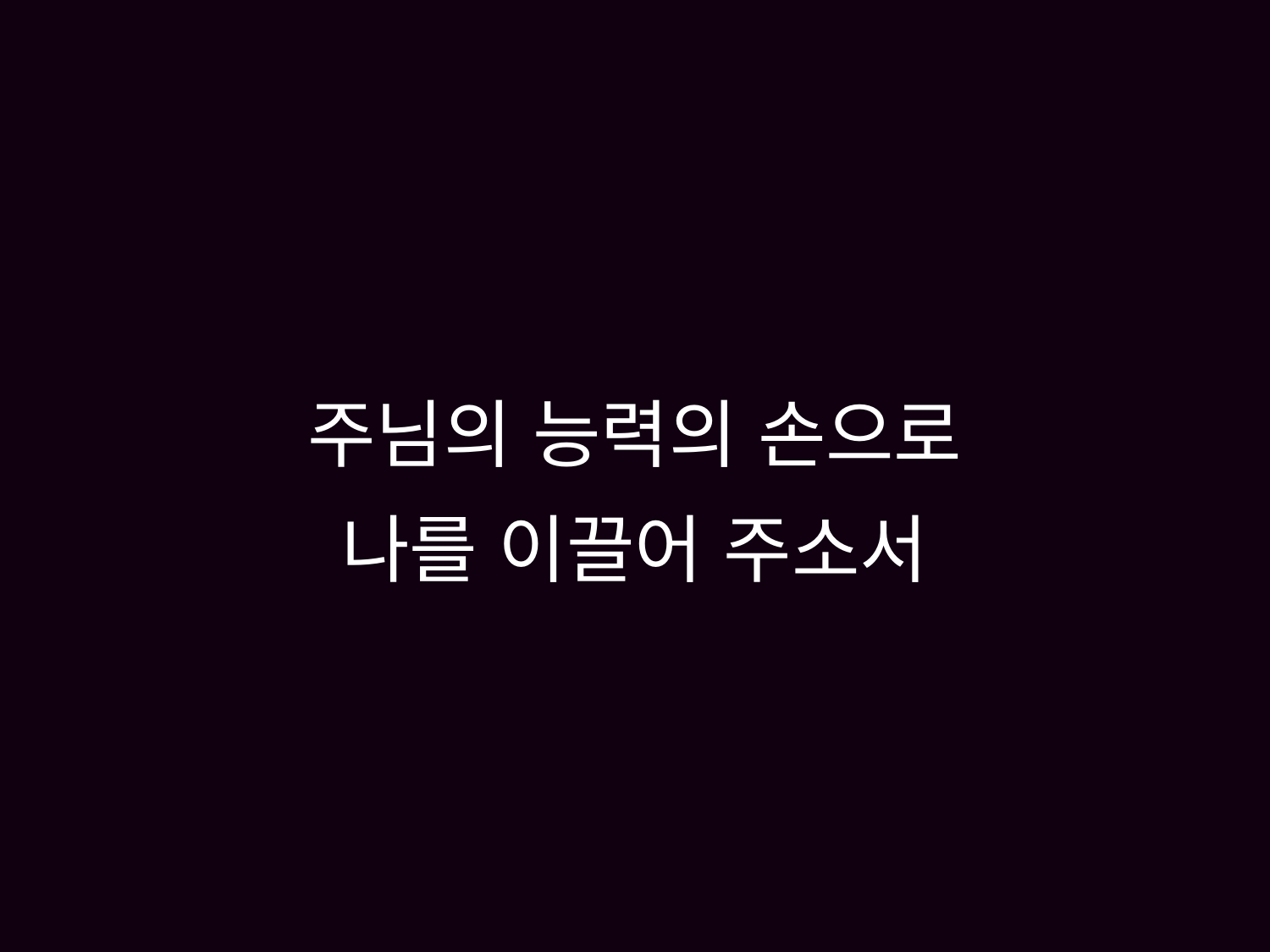

# 주님의 능력의 손으로 나를 이끌어 주소서